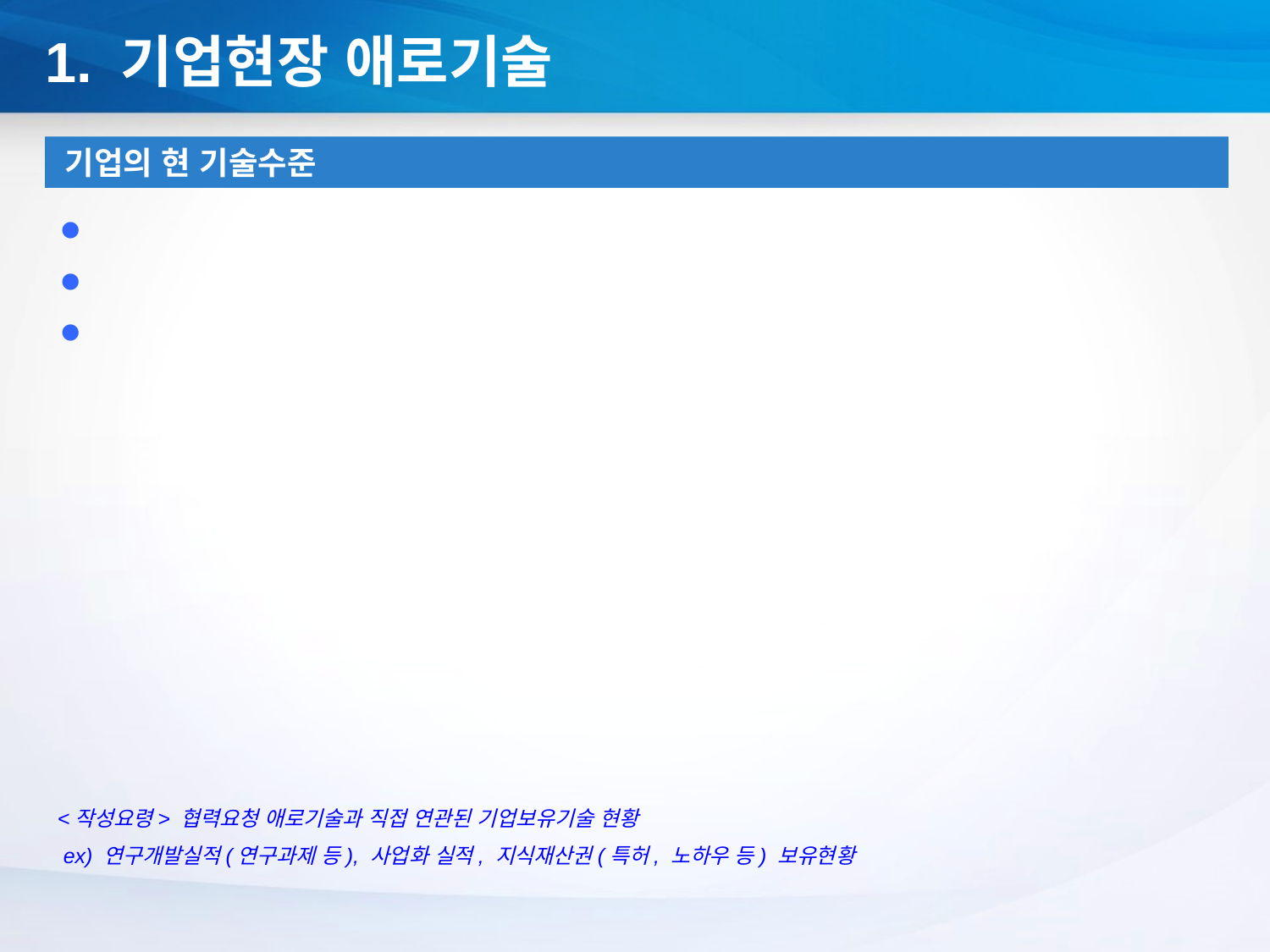

1. 기업현장 애로기술
기업의 현 기술수준

<작성요령> 협력요청 애로기술과 직접 연관된 기업보유기술 현황
 ex) 연구개발실적(연구과제 등), 사업화 실적, 지식재산권(특허, 노하우 등) 보유현황